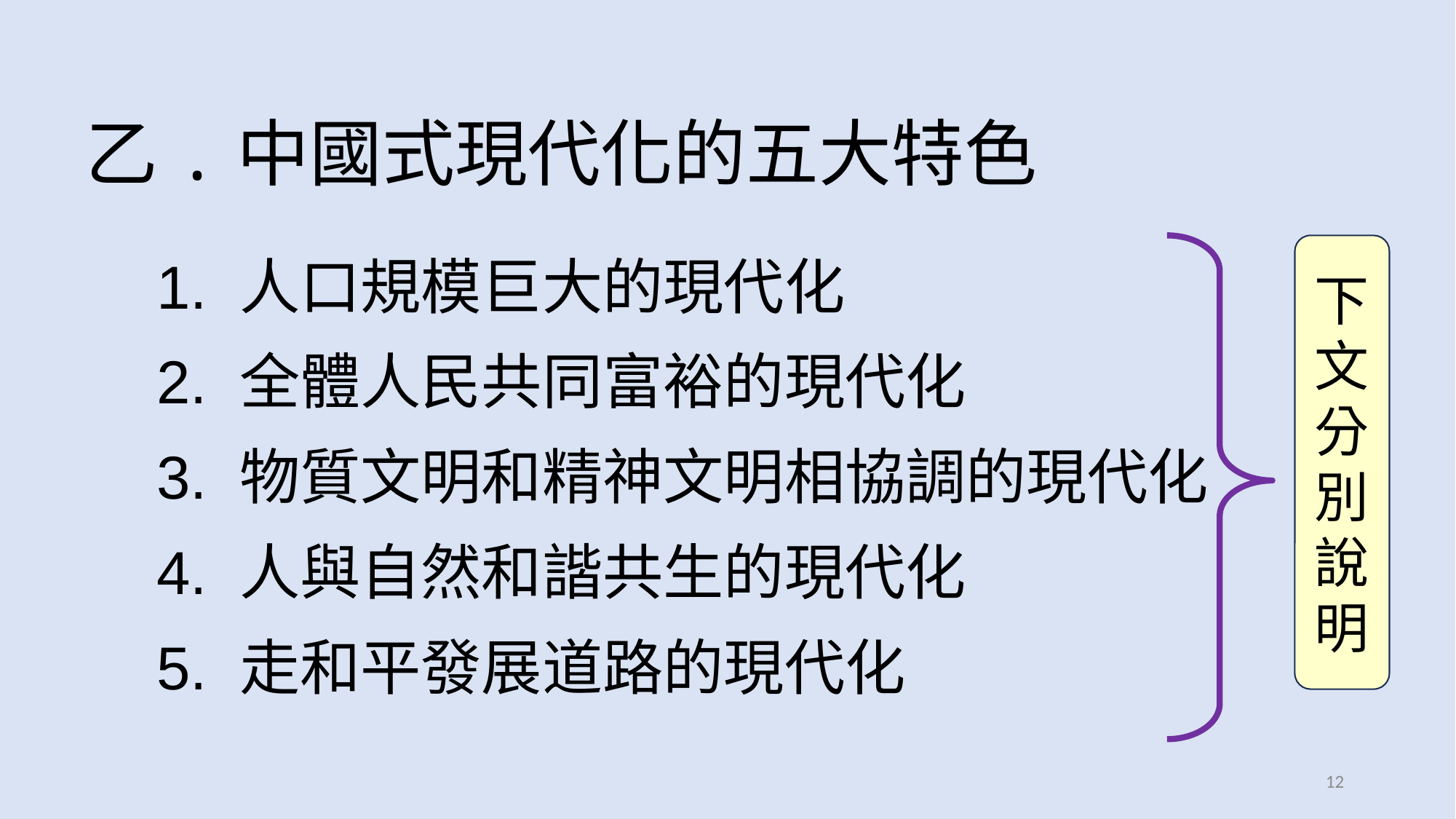

# 乙.中國式現代化的五大特色
 人口規模巨大的現代化
 全體人民共同富裕的現代化
 物質文明和精神文明相協調的現代化
 人與自然和諧共生的現代化
 走和平發展道路的現代化

下
文
分別說
明
12